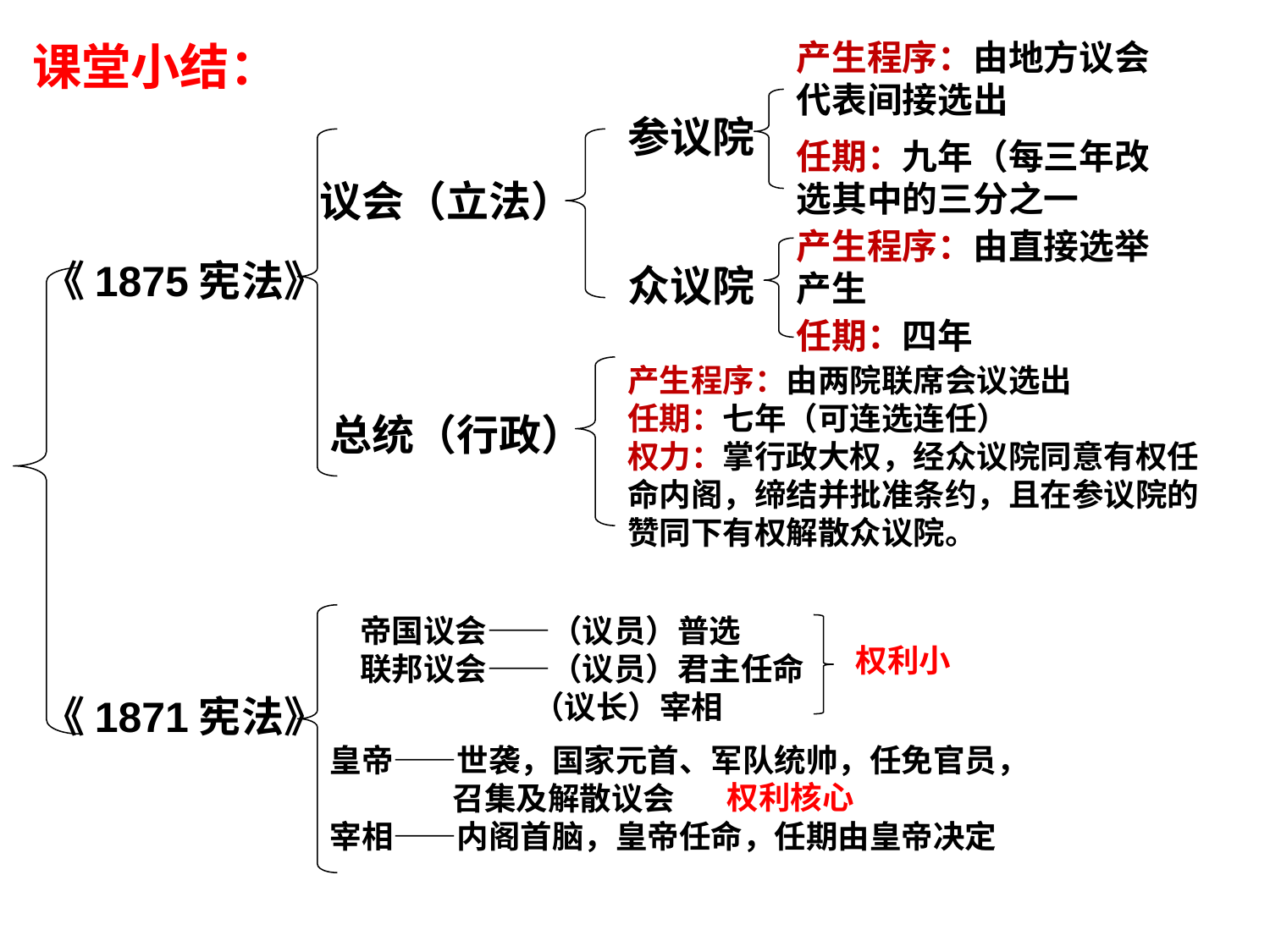

产生程序：由地方议会代表间接选出
课堂小结：

参议院
任期：九年（每三年改选其中的三分之一

议会（立法）
产生程序：由直接选举产生

《1875宪法》
众议院

任期：四年
产生程序：由两院联席会议选出
任期：七年（可连选连任）
权力：掌行政大权，经众议院同意有权任命内阁，缔结并批准条约，且在参议院的赞同下有权解散众议院。

总统（行政）

帝国议会——（议员）普选
联邦议会——（议员）君主任命
                       （议长）宰相

权利小
《1871宪法》
皇帝——世袭，国家元首、军队统帅，任免官员，
                召集及解散议会
宰相——内阁首脑，皇帝任命，任期由皇帝决定
权利核心